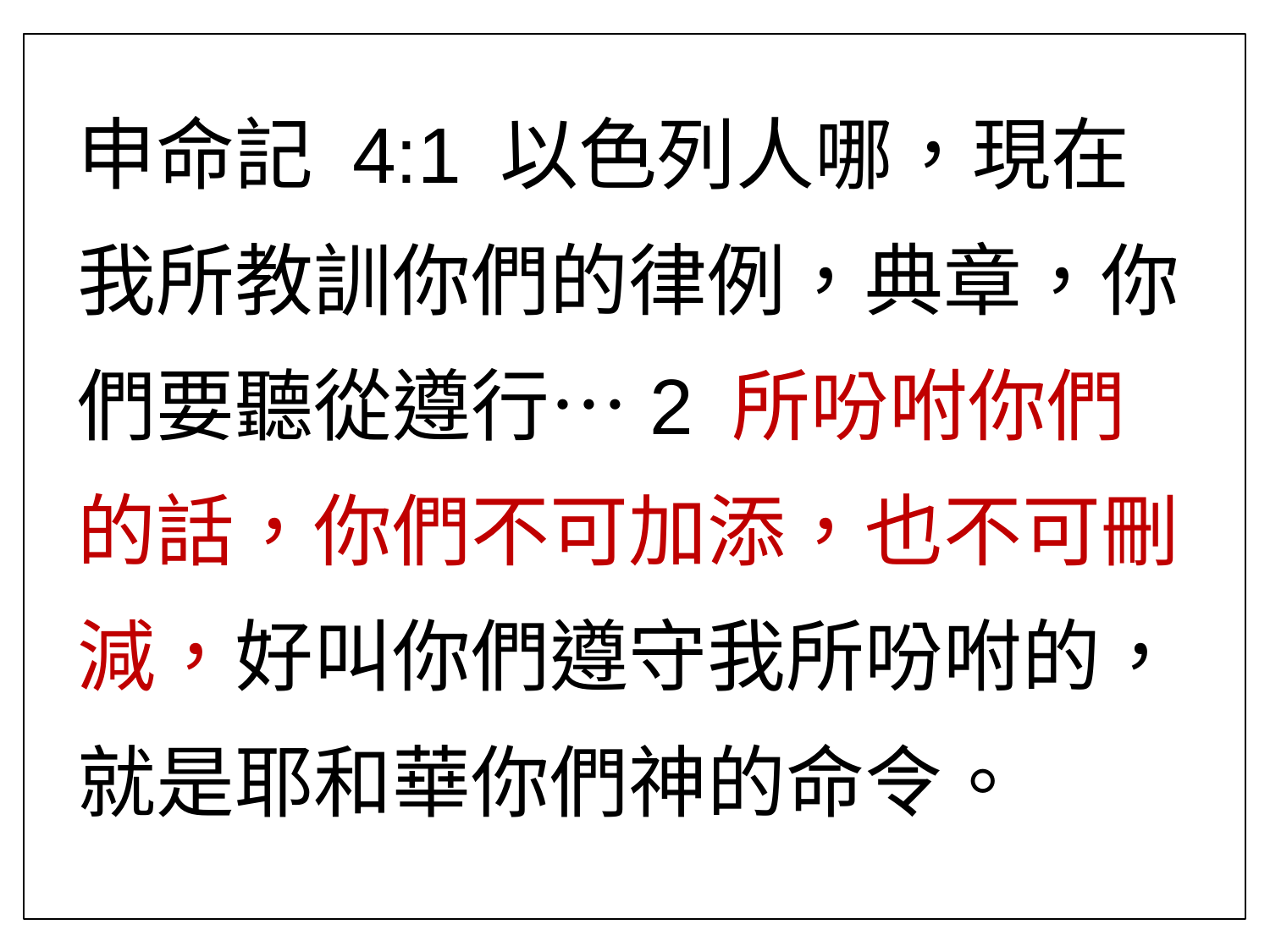

申命記 4:1 以色列人哪，現在我所教訓你們的律例，典章，你們要聽從遵行…2 所吩咐你們的話，你們不可加添，也不可刪減，好叫你們遵守我所吩咐的，就是耶和華你們神的命令。